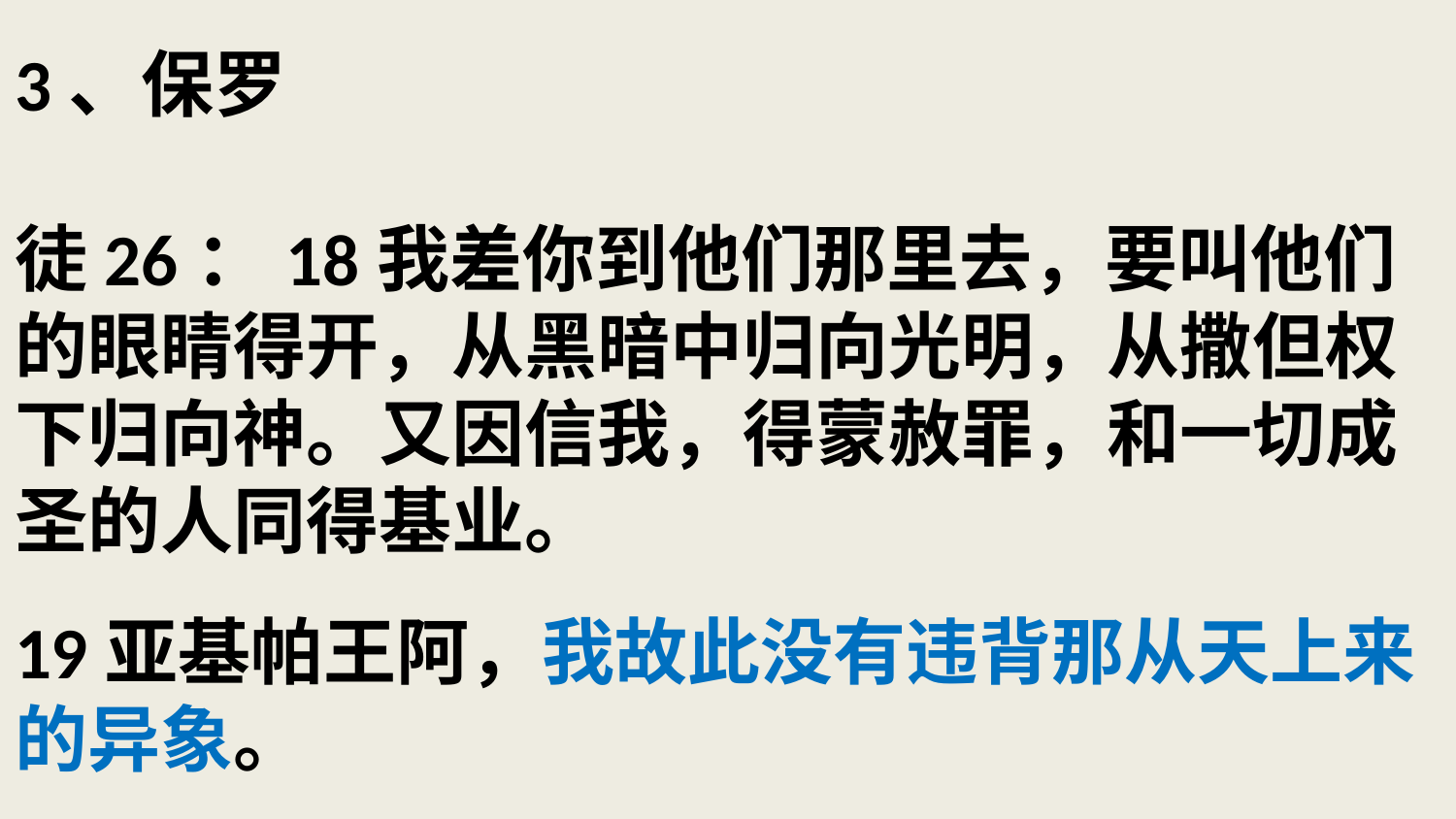

# 3、保罗 徒26：18我差你到他们那里去，要叫他们的眼睛得开，从黑暗中归向光明，从撒但权下归向神。又因信我，得蒙赦罪，和一切成圣的人同得基业。 19亚基帕王阿，我故此没有违背那从天上来的异象。